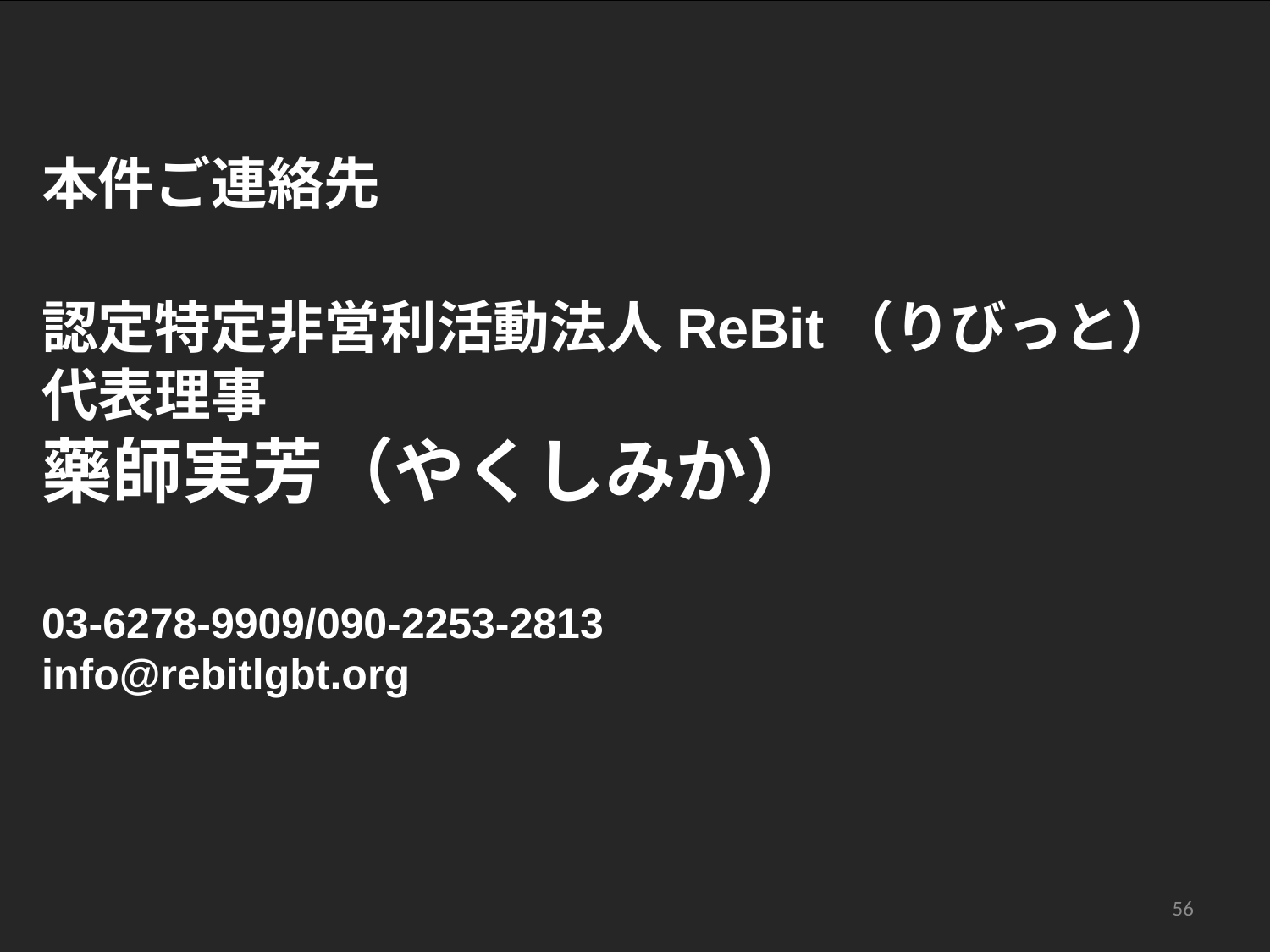

本件ご連絡先

認定特定非営利活動法人ReBit（りびっと）
代表理事
藥師実芳（やくしみか）

03-6278-9909/090-2253-2813
info@rebitlgbt.org
56